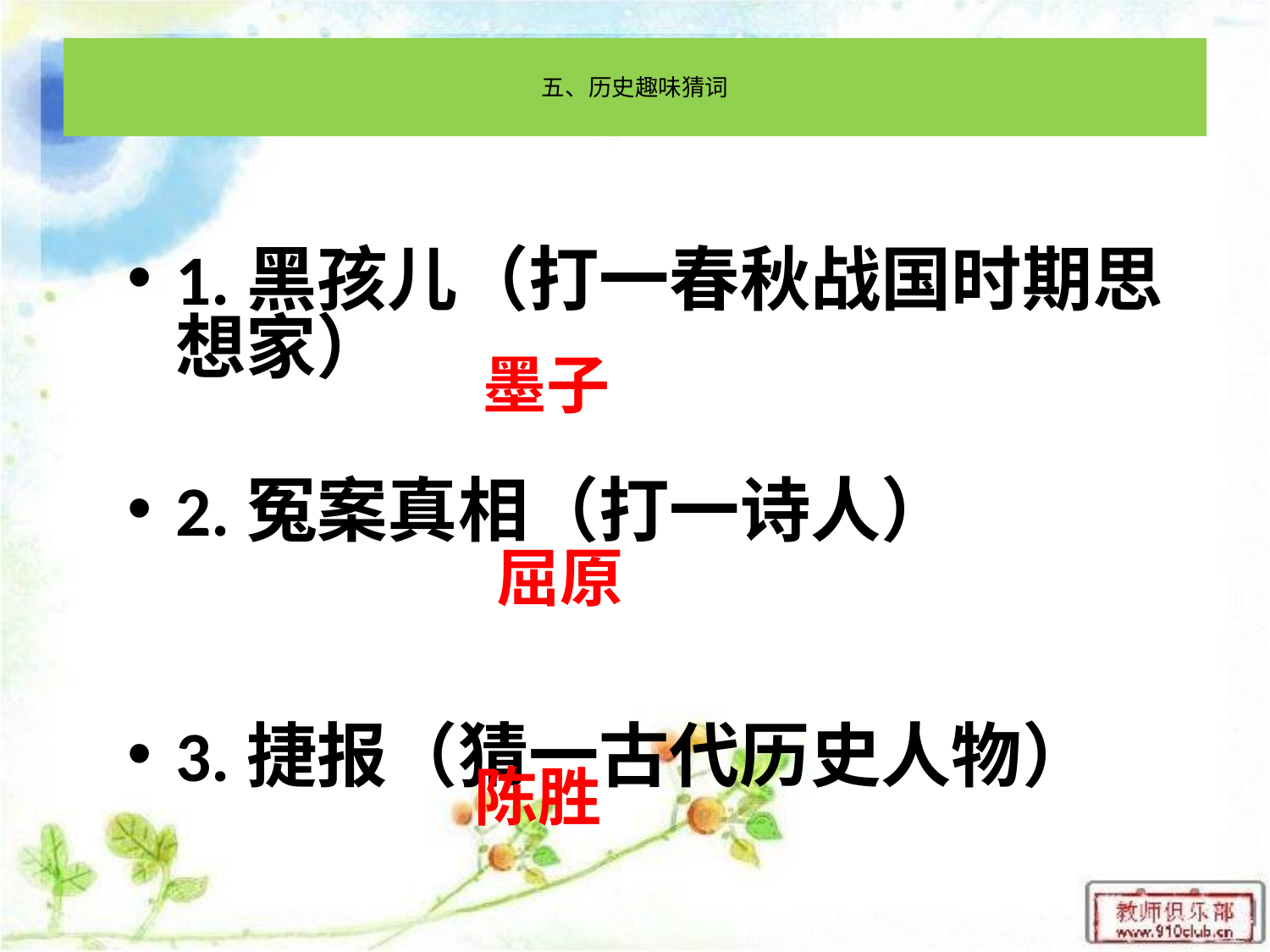

# 五、历史趣味猜词

1.黑孩儿（打一春秋战国时期思想家）

2.冤案真相（打一诗人）

3.捷报（猜一古代历史人物）

墨子
屈原
陈胜